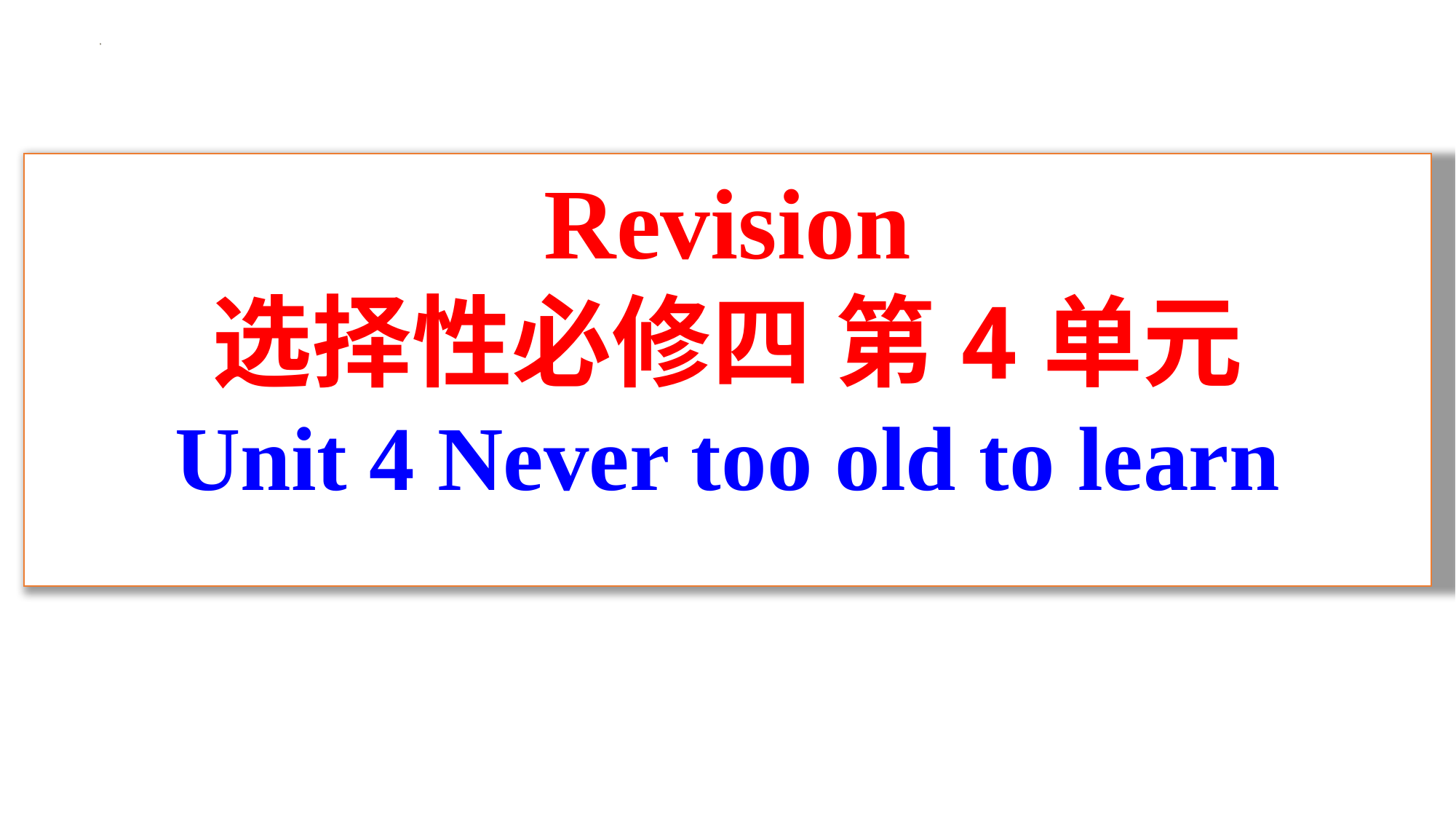

Revision
选择性必修四 第4单元
Unit 4 Never too old to learn